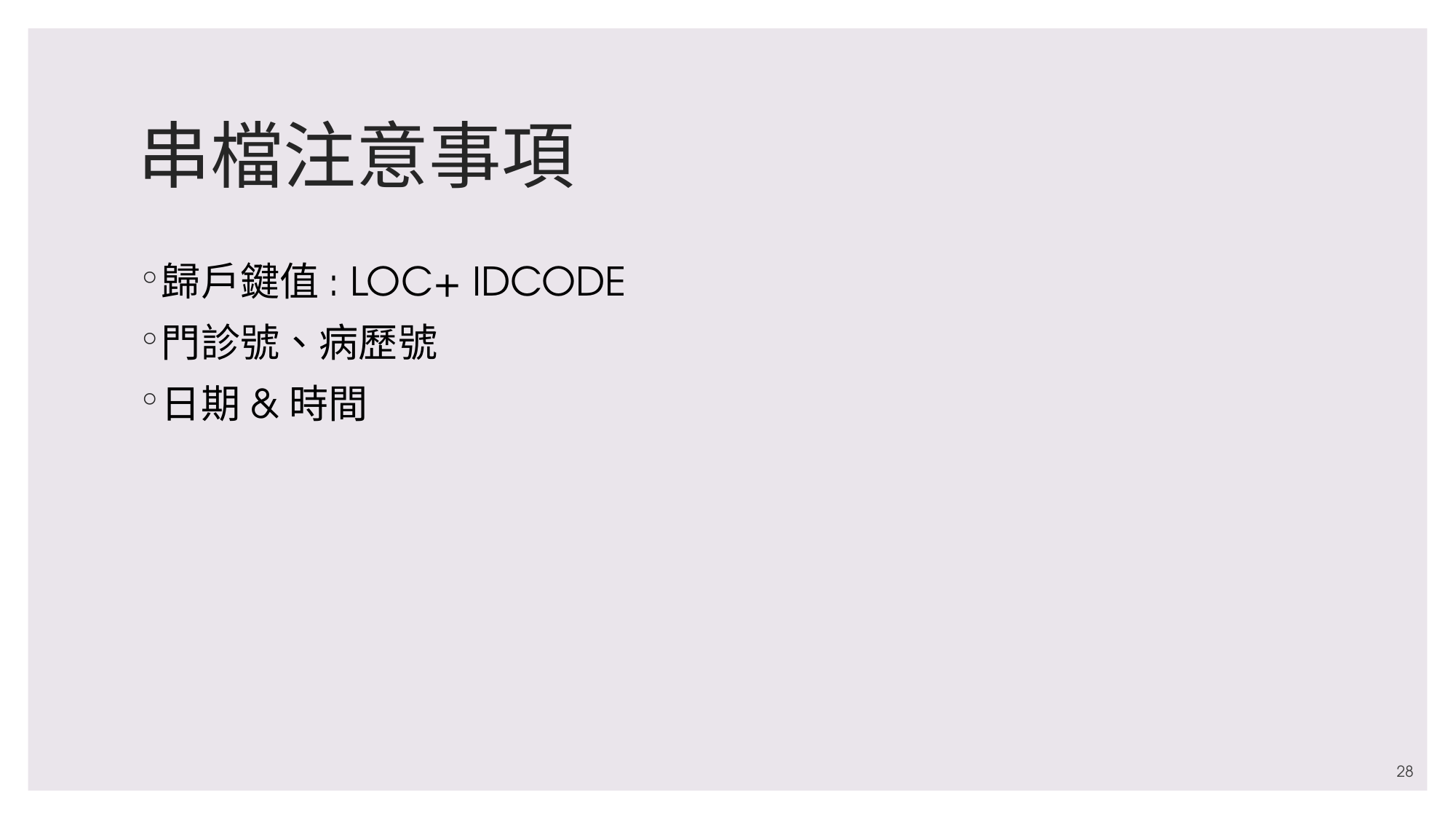

# 串檔注意事項
歸戶鍵值: LOC+ IDCODE
門診號、病歷號
日期&時間

28